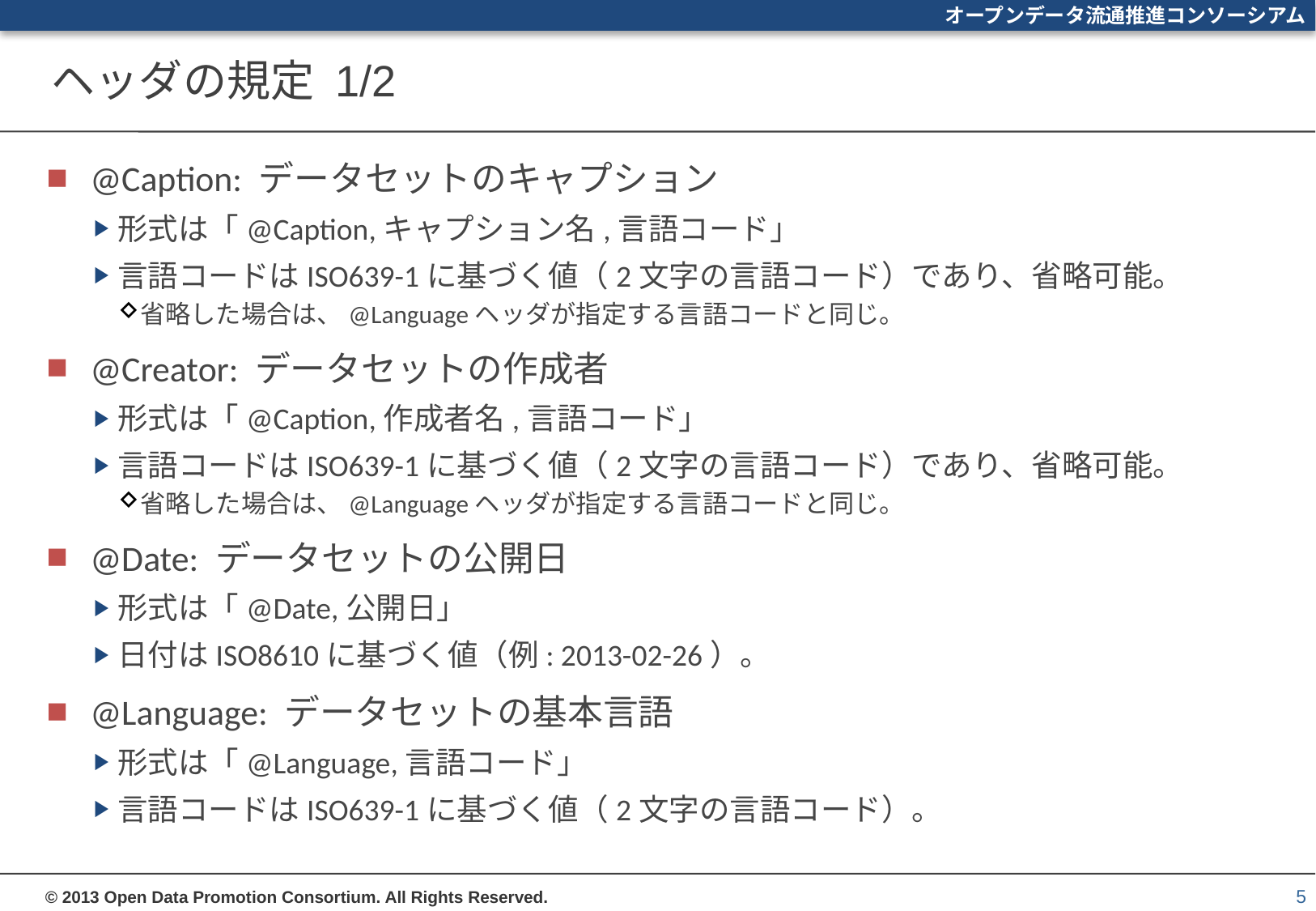

# ヘッダの規定 1/2
@Caption: データセットのキャプション
形式は「@Caption,キャプション名,言語コード」
言語コードはISO639-1に基づく値（2文字の言語コード）であり、省略可能。
省略した場合は、@Languageヘッダが指定する言語コードと同じ。
@Creator: データセットの作成者
形式は「@Caption,作成者名,言語コード」
言語コードはISO639-1に基づく値（2文字の言語コード）であり、省略可能。
省略した場合は、@Languageヘッダが指定する言語コードと同じ。
@Date: データセットの公開日
形式は「@Date,公開日」
日付はISO8610に基づく値（例: 2013-02-26）。
@Language: データセットの基本言語
形式は「@Language,言語コード」
言語コードはISO639-1に基づく値（2文字の言語コード）。

5